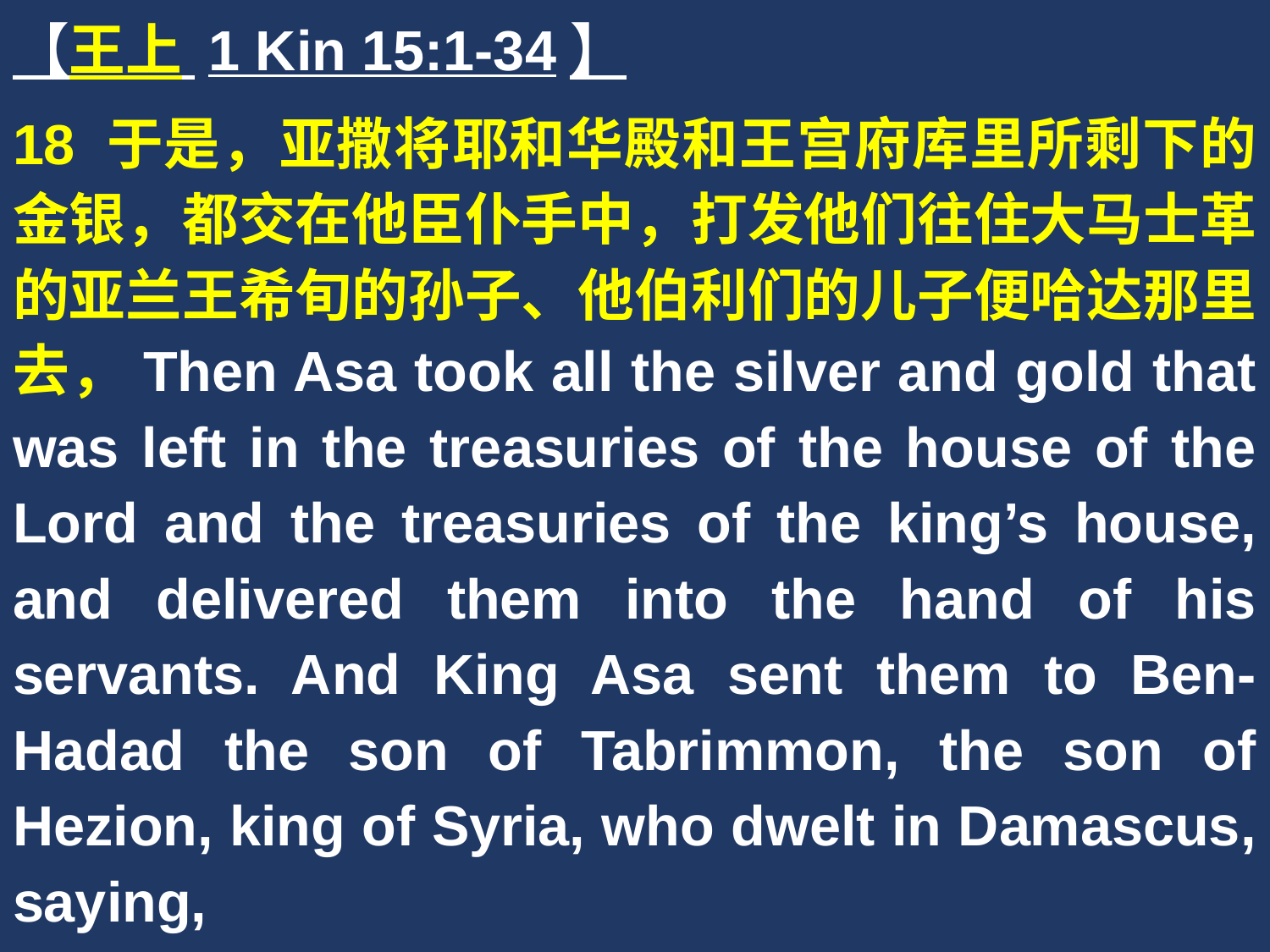

【王上 1 Kin 15:1-34】
18 于是，亚撒将耶和华殿和王宫府库里所剩下的金银，都交在他臣仆手中，打发他们往住大马士革的亚兰王希旬的孙子、他伯利们的儿子便哈达那里去，Then Asa took all the silver and gold that was left in the treasuries of the house of the Lord and the treasuries of the king’s house, and delivered them into the hand of his servants. And King Asa sent them to Ben-Hadad the son of Tabrimmon, the son of Hezion, king of Syria, who dwelt in Damascus, saying,